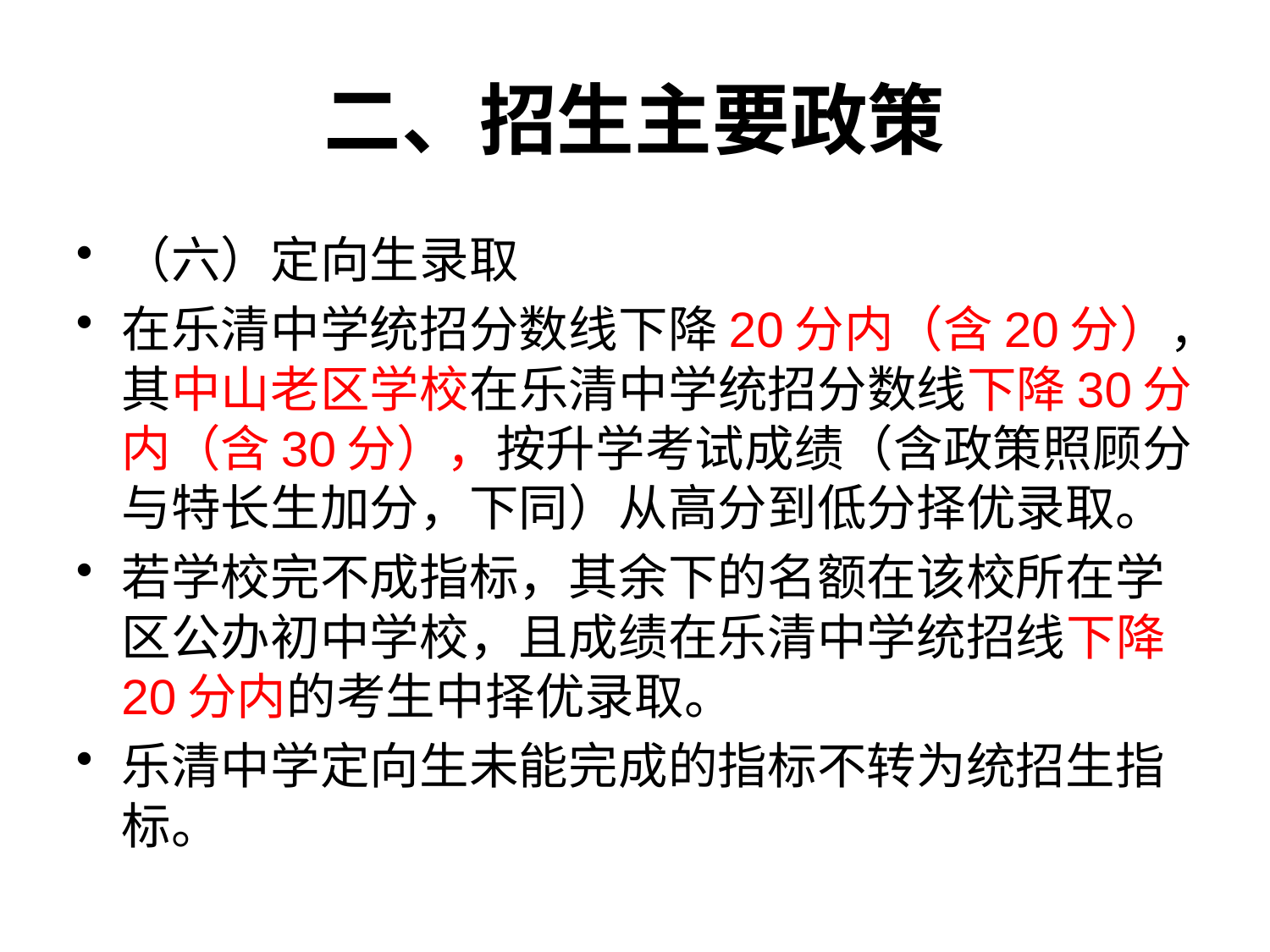

# 二、招生主要政策
（六）定向生录取
在乐清中学统招分数线下降20分内（含20分），其中山老区学校在乐清中学统招分数线下降30分内（含30分），按升学考试成绩（含政策照顾分与特长生加分，下同）从高分到低分择优录取。
若学校完不成指标，其余下的名额在该校所在学区公办初中学校，且成绩在乐清中学统招线下降20分内的考生中择优录取。
乐清中学定向生未能完成的指标不转为统招生指标。